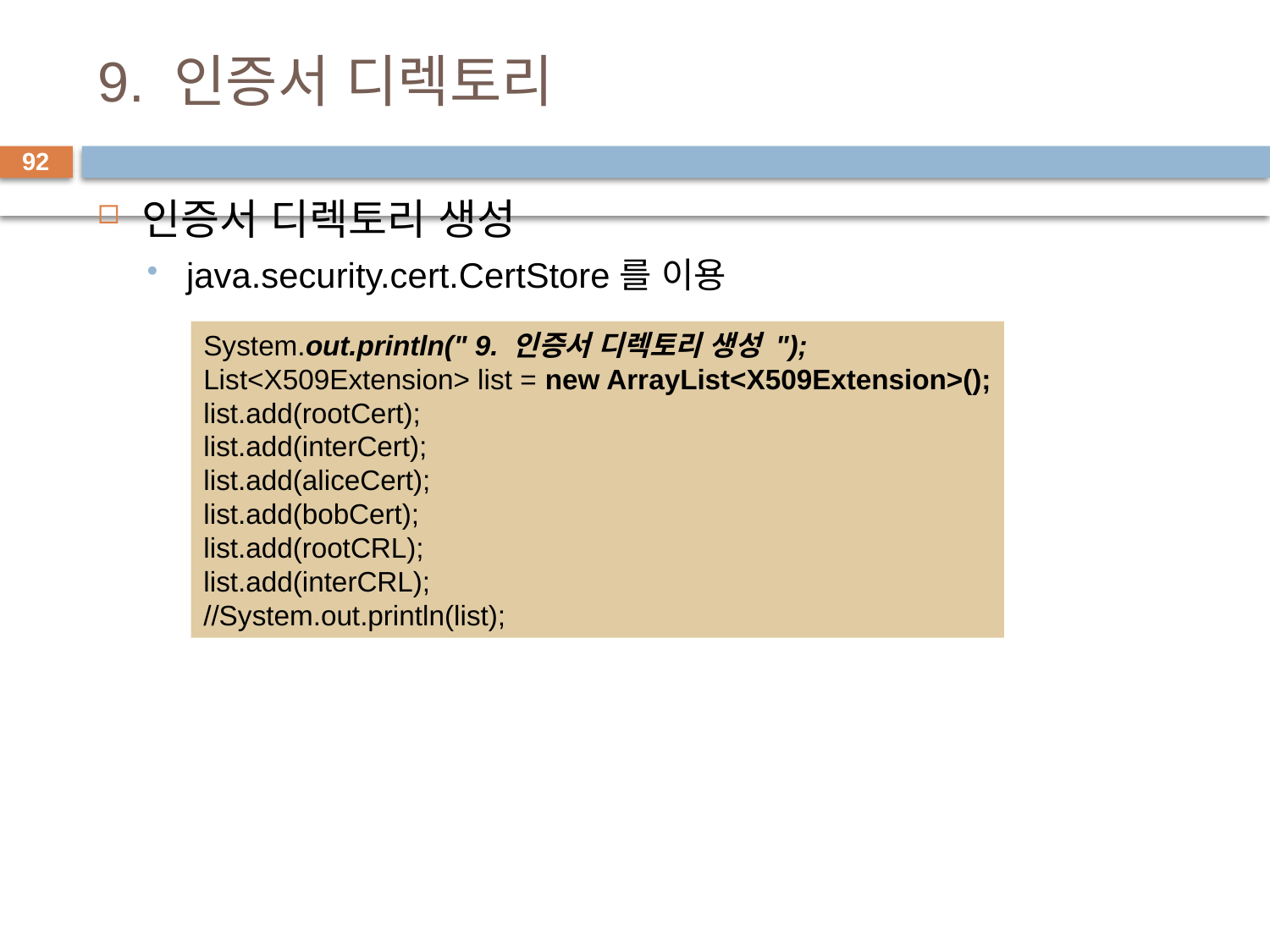

# 9. 인증서 디렉토리
92
인증서 디렉토리 생성
java.security.cert.CertStore를 이용
System.out.println(" 9. 인증서 디렉토리 생성 ");
List<X509Extension> list = new ArrayList<X509Extension>();
list.add(rootCert);
list.add(interCert);
list.add(aliceCert);
list.add(bobCert);
list.add(rootCRL);
list.add(interCRL);
//System.out.println(list);